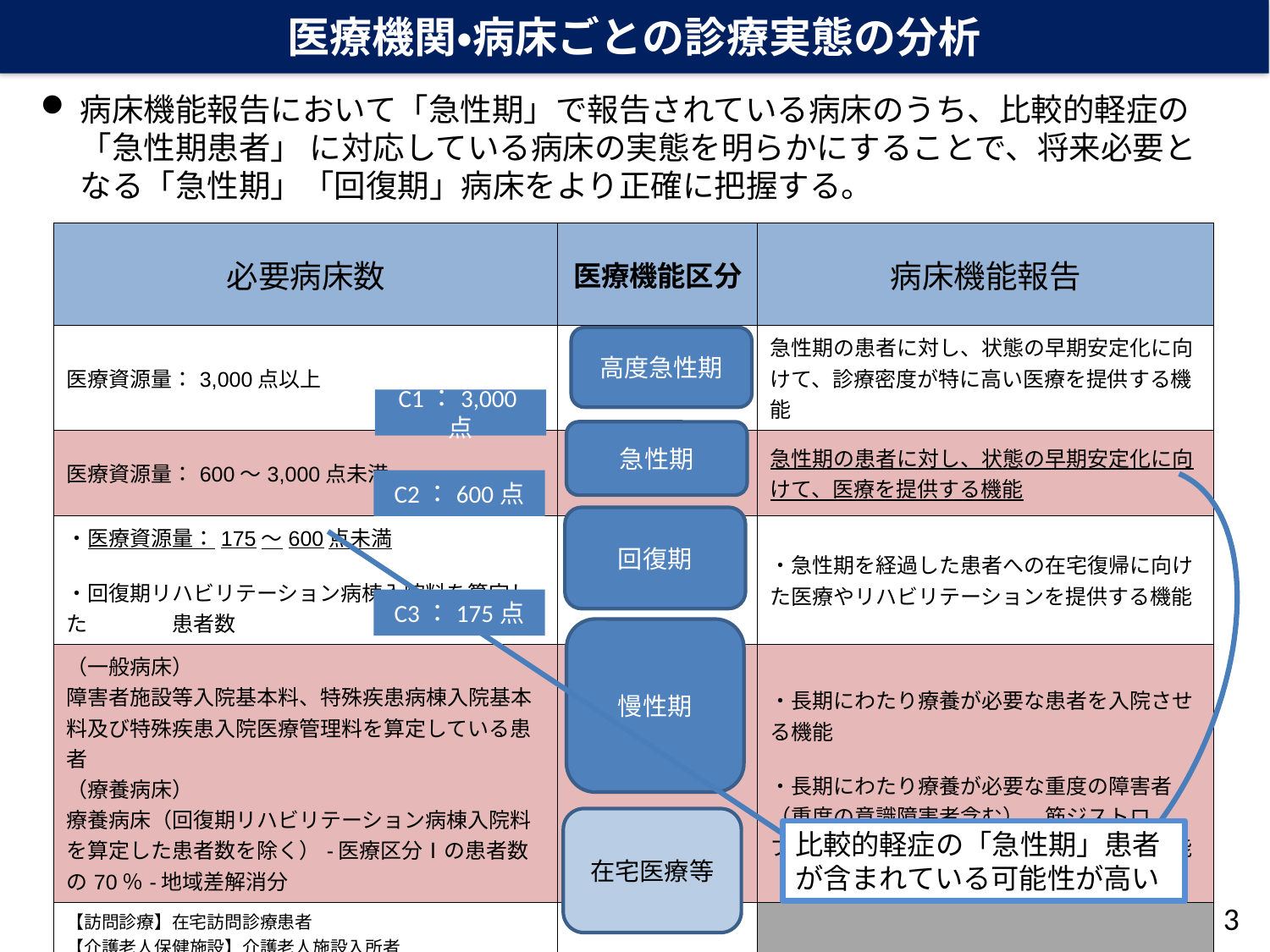

医療機関・病床ごとの診療実態の分析
病床機能報告において「急性期」で報告されている病床のうち、比較的軽症の「急性期患者」 に対応している病床の実態を明らかにすることで、将来必要となる「急性期」「回復期」病床をより正確に把握する。

| 必要病床数 | 医療機能区分 | 病床機能報告 |
| --- | --- | --- |
| 医療資源量：3,000点以上 |  | 急性期の患者に対し、状態の早期安定化に向けて、診療密度が特に高い医療を提供する機能 |
| 医療資源量：600～3,000点未満 |  | 急性期の患者に対し、状態の早期安定化に向けて、医療を提供する機能 |
| ・医療資源量：175～600点未満 ・回復期リハビリテーション病棟入院料を算定した　　　　患者数 |  | ・急性期を経過した患者への在宅復帰に向けた医療やリハビリテーションを提供する機能 |
| （一般病床） 障害者施設等入院基本料、特殊疾患病棟入院基本料及び特殊疾患入院医療管理料を算定している患者 （療養病床） 療養病床（回復期リハビリテーション病棟入院料を算定した患者数を除く）-医療区分Ⅰの患者数の70％-地域差解消分 |  | ・長期にわたり療養が必要な患者を入院させる機能 ・長期にわたり療養が必要な重度の障害者（重度の意識障害者含む）、筋ジストロフィー患者又は難病患者等を入院させる機能 |
| 【訪問診療】在宅訪問診療患者 【介護老人保健施設】介護老人施設入所者 【病床からの移行分】 〇一般病床の医療資源投入量：175点未満 ○療養病床の医療区分１の70％の患者 ○療養病床入院受療率の地域差解消分（加算） |  |  |
高度急性期
C1：3,000点
急性期

C2：600点
回復期
C3：175点
慢性期
在宅医療等
比較的軽症の「急性期」患者が含まれている可能性が高い
3